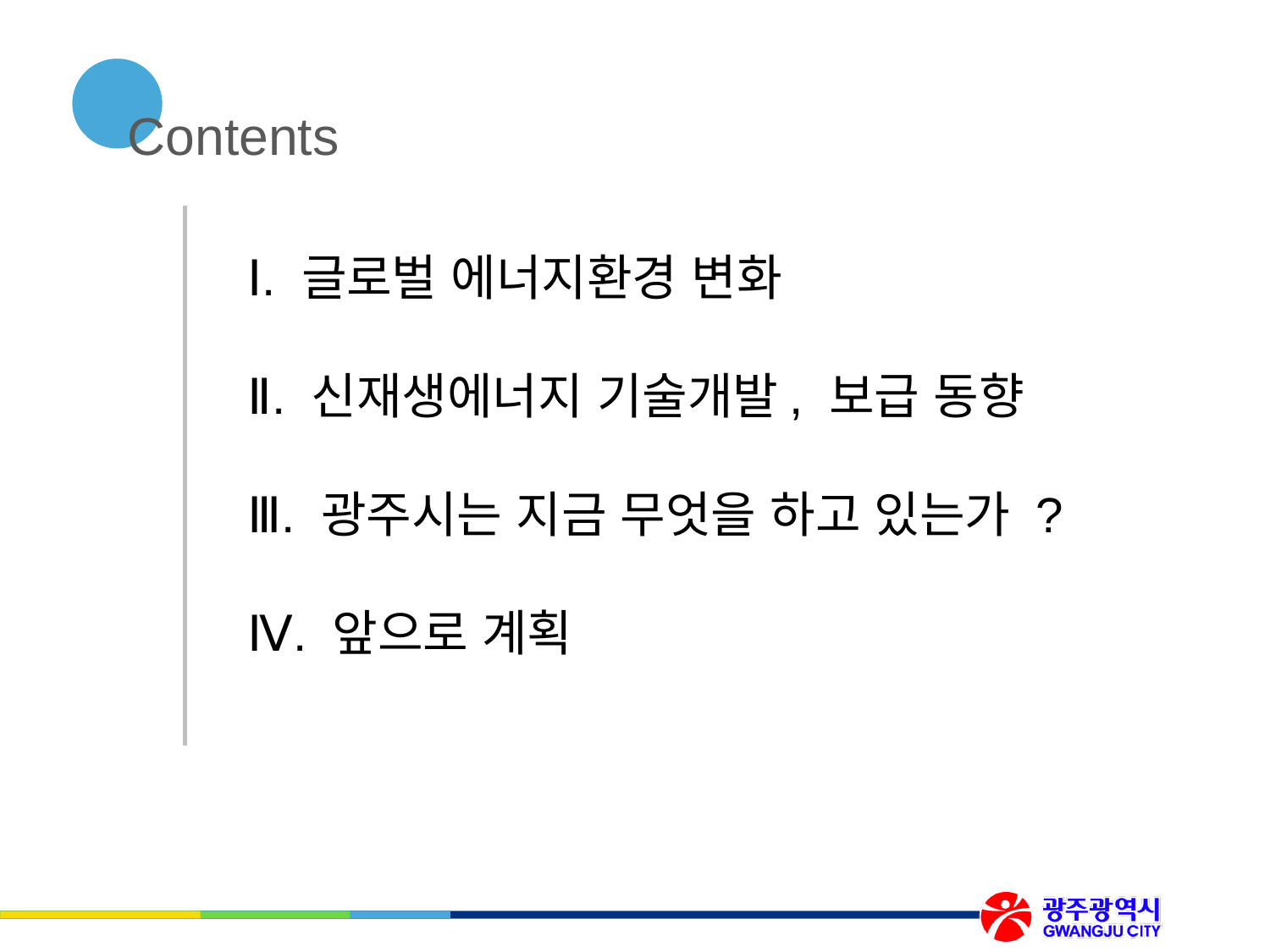

Contents
Ⅰ. 글로벌 에너지환경 변화

Ⅱ. 신재생에너지 기술개발, 보급 동향

Ⅲ. 광주시는 지금 무엇을 하고 있는가 ?

Ⅳ. 앞으로 계획